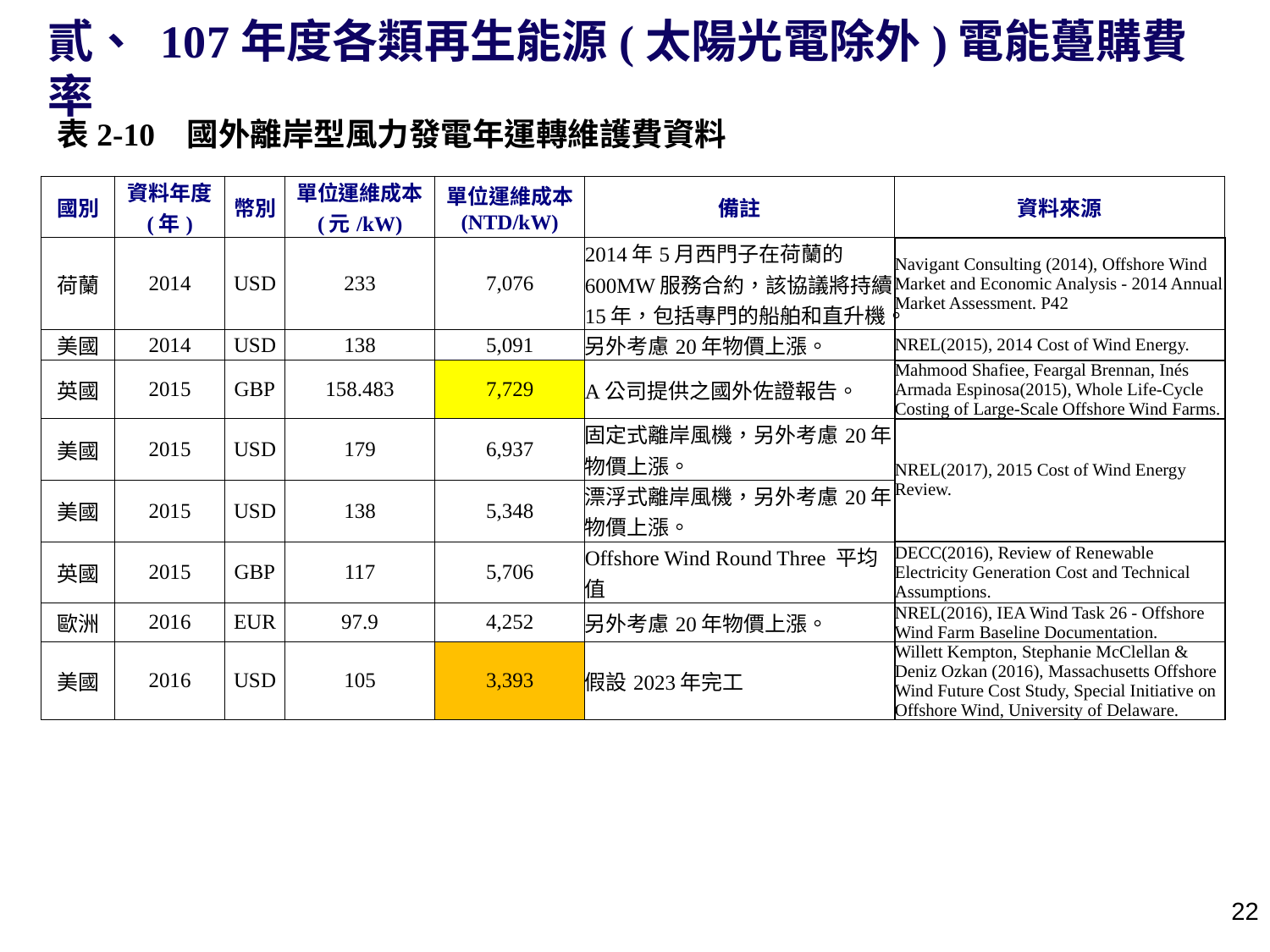

貳、 107年度各類再生能源(太陽光電除外)電能躉購費率
表2-10   國外離岸型風力發電年運轉維護費資料
| 國別 | 資料年度 (年) | 幣別 | 單位運維成本 (元/kW) | 單位運維成本 (NTD/kW) | 備註 | 資料來源 |
| --- | --- | --- | --- | --- | --- | --- |
| 荷蘭 | 2014 | USD | 233 | 7,076 | 2014年5月西門子在荷蘭的600MW服務合約，該協議將持續15年，包括專門的船舶和直升機。 | Navigant Consulting (2014), Offshore Wind Market and Economic Analysis - 2014 Annual Market Assessment. P42 |
| 美國 | 2014 | USD | 138 | 5,091 | 另外考慮20年物價上漲。 | NREL(2015), 2014 Cost of Wind Energy. |
| 英國 | 2015 | GBP | 158.483 | 7,729 | A公司提供之國外佐證報告。 | Mahmood Shafiee, Feargal Brennan, Inés Armada Espinosa(2015), Whole Life-Cycle Costing of Large-Scale Offshore Wind Farms. |
| 美國 | 2015 | USD | 179 | 6,937 | 固定式離岸風機，另外考慮20年物價上漲。 | NREL(2017), 2015 Cost of Wind Energy Review. |
| 美國 | 2015 | USD | 138 | 5,348 | 漂浮式離岸風機，另外考慮20年物價上漲。 |  |
| 英國 | 2015 | GBP | 117 | 5,706 | Offshore Wind Round Three 平均值 | DECC(2016), Review of Renewable Electricity Generation Cost and Technical Assumptions. |
| 歐洲 | 2016 | EUR | 97.9 | 4,252 | 另外考慮20年物價上漲。 | NREL(2016), IEA Wind Task 26 - Offshore Wind Farm Baseline Documentation. |
| 美國 | 2016 | USD | 105 | 3,393 | 假設2023年完工 | Willett Kempton, Stephanie McClellan & Deniz Ozkan (2016), Massachusetts Offshore Wind Future Cost Study, Special Initiative on Offshore Wind, University of Delaware. |
22